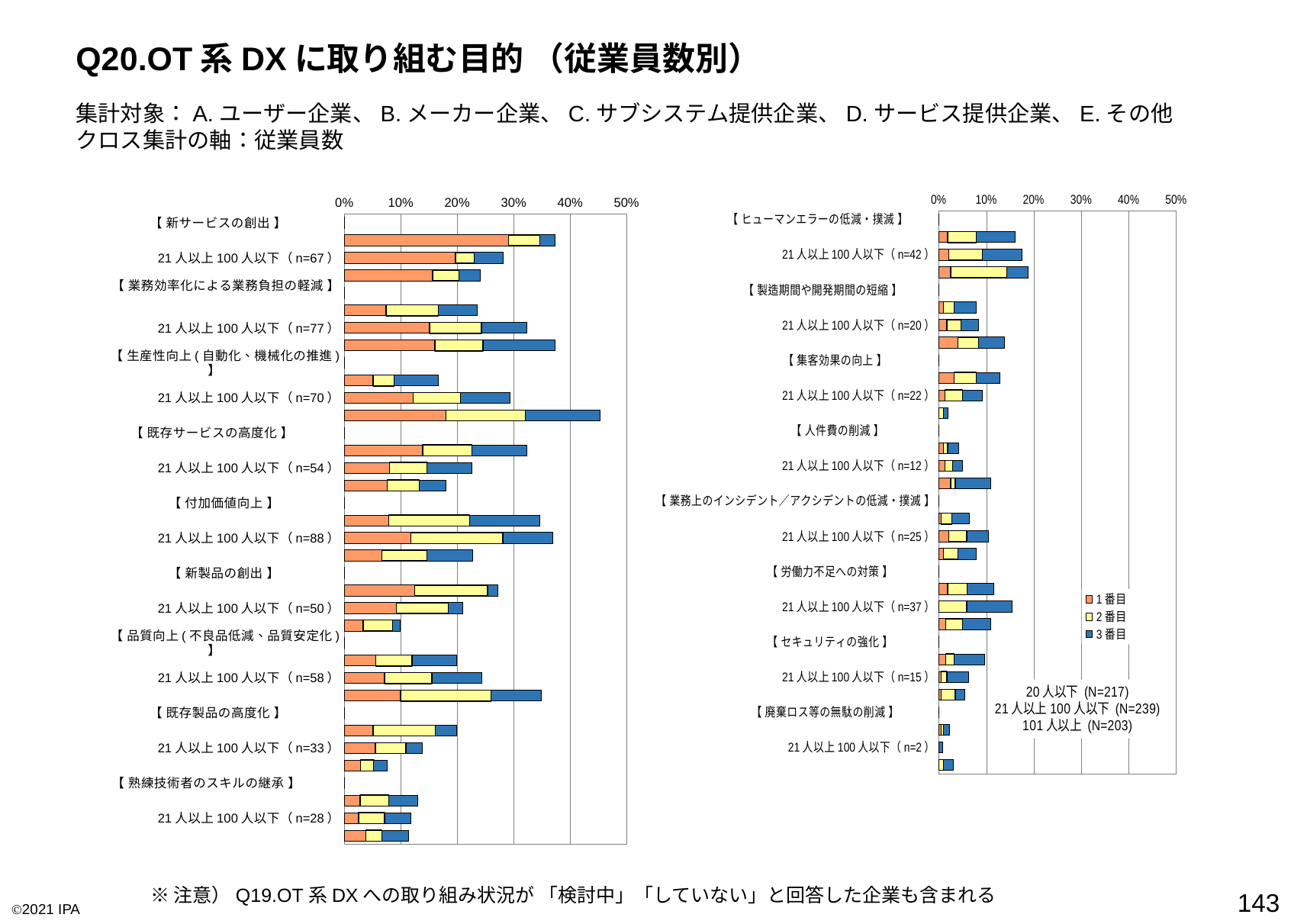

Q20.OT系DXに取り組む目的 （従業員数別）
集計対象：A.ユーザー企業、B.メーカー企業、C.サブシステム提供企業、D.サービス提供企業、E.その他
クロス集計の軸：従業員数

### Chart

| Category | 1番目 | 2番目 | 3番目 |
|---|---|---|---|
| 【 新サービスの創出 】                | 0.0 | 0.0 | 0.0 |
| 20人以下（n=81） | 0.2903225806451613 | 0.055299539170506916 | 0.027649769585253458 |
| 21人以上100人以下（n=67） | 0.19665271966527198 | 0.03347280334728033 | 0.0502092050209205 |
| 101人以上（n=51） | 0.15566037735849056 | 0.04716981132075472 | 0.03773584905660377 |
| 【 業務効率化による業務負担の軽減 】         | 0.0 | 0.0 | 0.0 |
| 20人以下（n=51） | 0.07373271889400922 | 0.09216589861751152 | 0.06912442396313365 |
| 21人以上100人以下（n=77） | 0.1506276150627615 | 0.09205020920502092 | 0.0794979079497908 |
| 101人以上（n=79） | 0.16037735849056603 | 0.08490566037735849 | 0.12735849056603774 |
| 【 生産性向上(自動化、機械化の推進) 】       | 0.0 | 0.0 | 0.0 |
| 20人以下（n=36） | 0.05069124423963134 | 0.03686635944700461 | 0.07834101382488479 |
| 21人以上100人以下（n=70） | 0.12133891213389121 | 0.08368200836820083 | 0.08786610878661087 |
| 101人以上（n=96） | 0.1792452830188679 | 0.14150943396226415 | 0.1320754716981132 |
| 【 既存サービスの高度化 】              | 0.0 | 0.0 | 0.0 |
| 20人以下（n=70） | 0.1382488479262673 | 0.08755760368663594 | 0.0967741935483871 |
| 21人以上100人以下（n=54） | 0.0794979079497908 | 0.06694560669456066 | 0.0794979079497908 |
| 101人以上（n=38） | 0.07547169811320754 | 0.05660377358490566 | 0.04716981132075472 |
| 【 付加価値向上 】                  | 0.0 | 0.0 | 0.0 |
| 20人以下（n=75） | 0.07834101382488479 | 0.14285714285714285 | 0.12442396313364056 |
| 21人以上100人以下（n=88） | 0.11715481171548117 | 0.16317991631799164 | 0.08786610878661087 |
| 101人以上（n=48） | 0.0660377358490566 | 0.08018867924528301 | 0.08018867924528301 |
| 【 新製品の創出 】                  | 0.0 | 0.0 | 0.0 |
| 20人以下（n=59） | 0.12442396313364056 | 0.12903225806451613 | 0.018433179723502304 |
| 21人以上100人以下（n=50） | 0.09205020920502092 | 0.09205020920502092 | 0.02510460251046025 |
| 101人以上（n=21） | 0.0330188679245283 | 0.05188679245283019 | 0.014150943396226415 |
| 【 品質向上(不良品低減、品質安定化) 】       | 0.0 | 0.0 | 0.0 |
| 20人以下（n=43） | 0.055299539170506916 | 0.06451612903225806 | 0.07834101382488479 |
| 21人以上100人以下（n=58） | 0.07112970711297072 | 0.08368200836820083 | 0.08786610878661087 |
| 101人以上（n=74） | 0.09905660377358491 | 0.16037735849056603 | 0.08962264150943396 |
| 【 既存製品の高度化 】                | 0.0 | 0.0 | 0.0 |
| 20人以下（n=43） | 0.05069124423963134 | 0.11059907834101383 | 0.03686635944700461 |
| 21人以上100人以下（n=33） | 0.05439330543933055 | 0.05439330543933055 | 0.029288702928870293 |
| 101人以上（n=16） | 0.02830188679245283 | 0.02358490566037736 | 0.02358490566037736 |
| 【 熟練技術者のスキルの継承 】            | 0.0 | 0.0 | 0.0 |
| 20人以下（n=28） | 0.027649769585253458 | 0.05069124423963134 | 0.05069124423963134 |
| 21人以上100人以下（n=28） | 0.02510460251046025 | 0.04602510460251046 | 0.04602510460251046 |
| 101人以上（n=24） | 0.03773584905660377 | 0.02830188679245283 | 0.04716981132075472 |

### Chart:

| Category | 1番目 | 2番目 | 3番目 |
|---|---|---|---|
| 【 ヒューマンエラーの低減・撲滅 】          | 0.0 | 0.0 | 0.0 |
| 20人以下（n=35） | 0.018433179723502304 | 0.059907834101382486 | 0.08294930875576037 |
| 21人以上100人以下（n=42） | 0.02092050209205021 | 0.07112970711297072 | 0.08368200836820083 |
| 101人以上（n=38） | 0.024630541871921183 | 0.11822660098522167 | 0.04433497536945813 |
| 【 製造期間や開発期間の短縮 】            | 0.0 | 0.0 | 0.0 |
| 20人以下（n=17） | 0.009216589861751152 | 0.02304147465437788 | 0.04608294930875576 |
| 21人以上100人以下（n=20） | 0.016736401673640166 | 0.029288702928870293 | 0.03765690376569038 |
| 101人以上（n=28） | 0.03940886699507389 | 0.04433497536945813 | 0.054187192118226604 |
| 【 集客効果の向上 】                 | 0.0 | 0.0 | 0.0 |
| 20人以下（n=28） | 0.03225806451612903 | 0.04608294930875576 | 0.05069124423963134 |
| 21人以上100人以下（n=22） | 0.012552301255230125 | 0.03765690376569038 | 0.04184100418410042 |
| 101人以上（n=4） | 0.0 | 0.009852216748768473 | 0.009852216748768473 |
| 【 人件費の削減 】                  | 0.0 | 0.0 | 0.0 |
| 20人以下（n=9） | 0.009216589861751152 | 0.009216589861751152 | 0.02304147465437788 |
| 21人以上100人以下（n=12） | 0.012552301255230125 | 0.016736401673640166 | 0.02092050209205021 |
| 101人以上（n=22） | 0.024630541871921183 | 0.009852216748768473 | 0.07389162561576355 |
| 【 業務上のインシデント／アクシデントの低減・撲滅 】 | 0.0 | 0.0 | 0.0 |
| 20人以下（n=14） | 0.004608294930875576 | 0.02304147465437788 | 0.03686635944700461 |
| 21人以上100人以下（n=25） | 0.02092050209205021 | 0.03765690376569038 | 0.04602510460251046 |
| 101人以上（n=16） | 0.009852216748768473 | 0.029556650246305417 | 0.03940886699507389 |
| 【 労働力不足への対策 】               | 0.0 | 0.0 | 0.0 |
| 20人以下（n=25） | 0.018433179723502304 | 0.041474654377880185 | 0.055299539170506916 |
| 21人以上100人以下（n=37） | 0.0 | 0.058577405857740586 | 0.09623430962343096 |
| 101人以上（n=22） | 0.014778325123152709 | 0.034482758620689655 | 0.059113300492610835 |
| 【 セキュリティの強化 】               | 0.0 | 0.0 | 0.0 |
| 20人以下（n=21） | 0.013824884792626729 | 0.018433179723502304 | 0.06451612903225806 |
| 21人以上100人以下（n=15） | 0.0041841004184100415 | 0.012552301255230125 | 0.04602510460251046 |
| 101人以上（n=11） | 0.0049261083743842365 | 0.029556650246305417 | 0.019704433497536946 |
| 【 廃棄ロス等の無駄の削減 】             | 0.0 | 0.0 | 0.0 |
| 20人以下（n=5） | 0.004608294930875576 | 0.004608294930875576 | 0.013824884792626729 |
| 21人以上100人以下（n=2） | 0.0 | 0.0 | 0.008368200836820083 |
| 101人以上（n=6） | 0.0 | 0.009852216748768473 | 0.019704433497536946 |
※注意）Q19.OT系DXへの取り組み状況が 「検討中」「していない」と回答した企業も含まれる